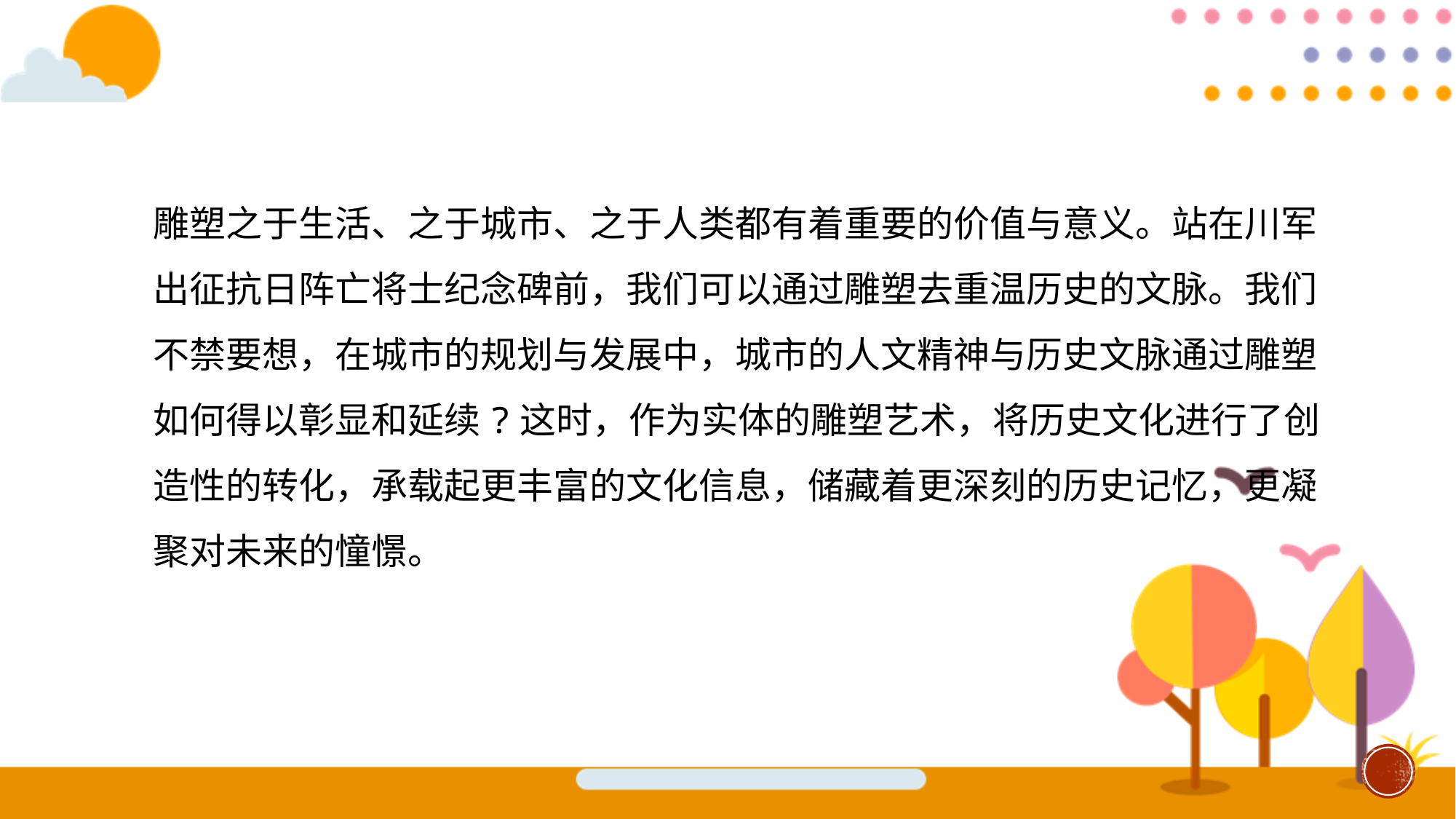

雕塑之于生活、之于城市、之于人类都有着重要的价值与意义。站在川军出征抗日阵亡将士纪念碑前，我们可以通过雕塑去重温历史的文脉。我们不禁要想，在城市的规划与发展中，城市的人文精神与历史文脉通过雕塑如何得以彰显和延续?这时，作为实体的雕塑艺术，将历史文化进行了创造性的转化，承载起更丰富的文化信息，储藏着更深刻的历史记忆，更凝聚对未来的憧憬。